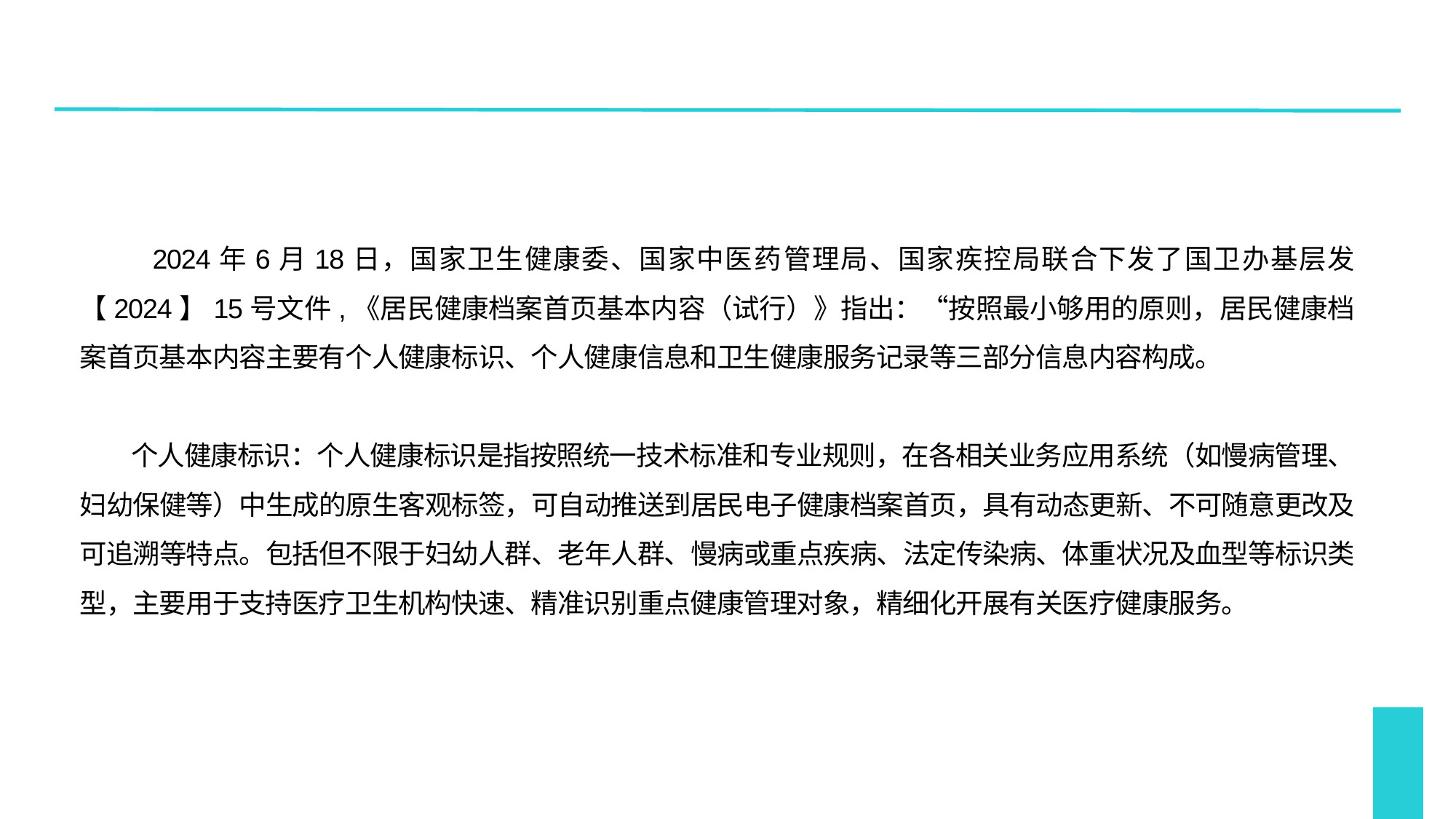

2024年6月18日，国家卫生健康委、国家中医药管理局、国家疾控局联合下发了国卫办基层发【2024】15号文件,《居民健康档案首页基本内容（试行）》指出：“按照最小够用的原则，居民健康档案首页基本内容主要有个人健康标识、个人健康信息和卫生健康服务记录等三部分信息内容构成。

        个人健康标识：个人健康标识是指按照统一技术标准和专业规则，在各相关业务应用系统（如慢病管理、妇幼保健等）中生成的原生客观标签，可自动推送到居民电子健康档案首页，具有动态更新、不可随意更改及可追溯等特点。包括但不限于妇幼人群、老年人群、慢病或重点疾病、法定传染病、体重状况及血型等标识类型，主要用于支持医疗卫生机构快速、精准识别重点健康管理对象，精细化开展有关医疗健康服务。